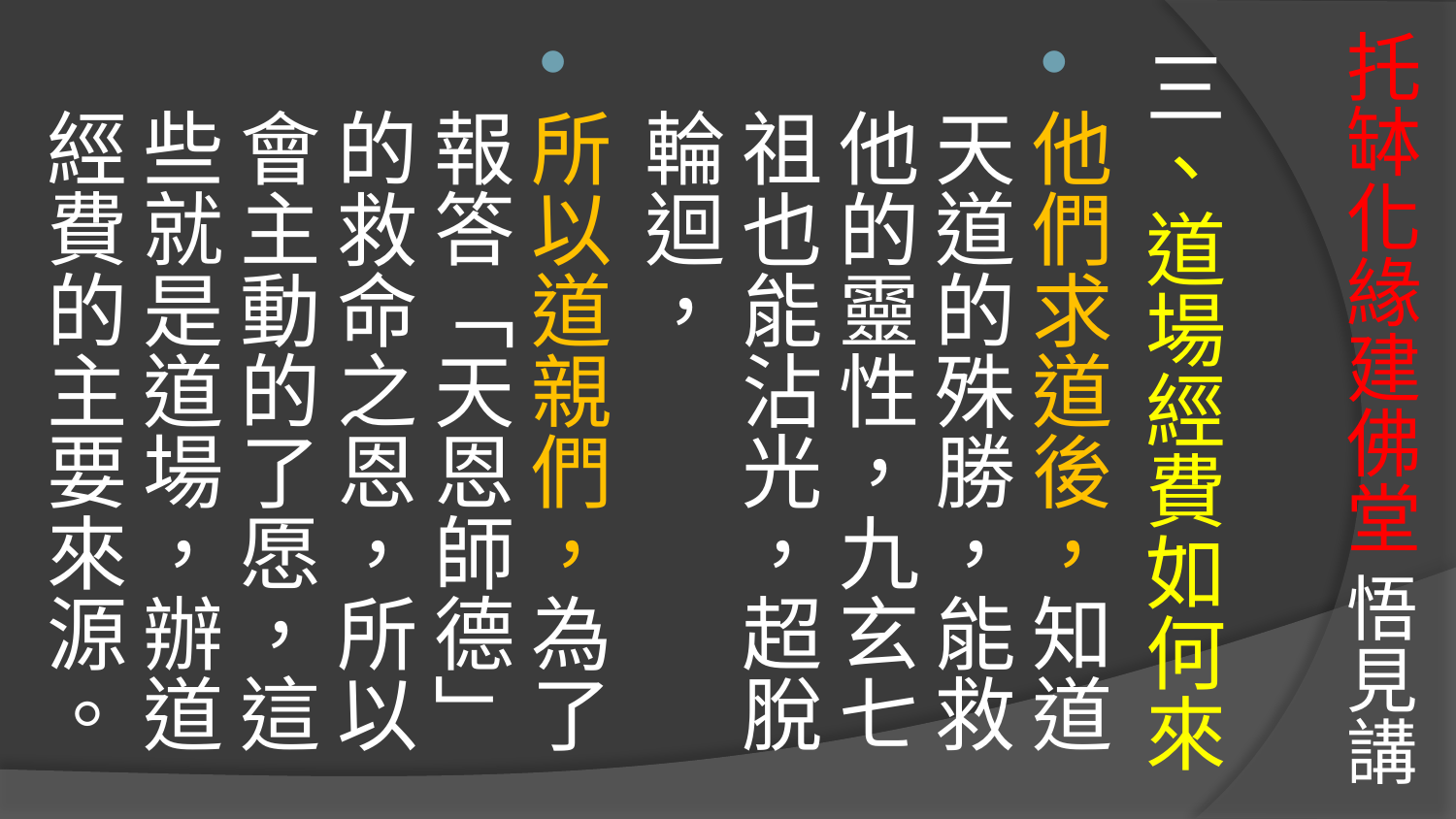

# 托缽化緣建佛堂 悟見講
三、道場經費如何來
他們求道後，知道天道的殊勝，能救他的靈性，九玄七祖也能沾光，超脫輪迴，
所以道親們，為了報答「天恩師德」的救命之恩，所以會主動的了愿，這些就是道場，辦道經費的主要來源。